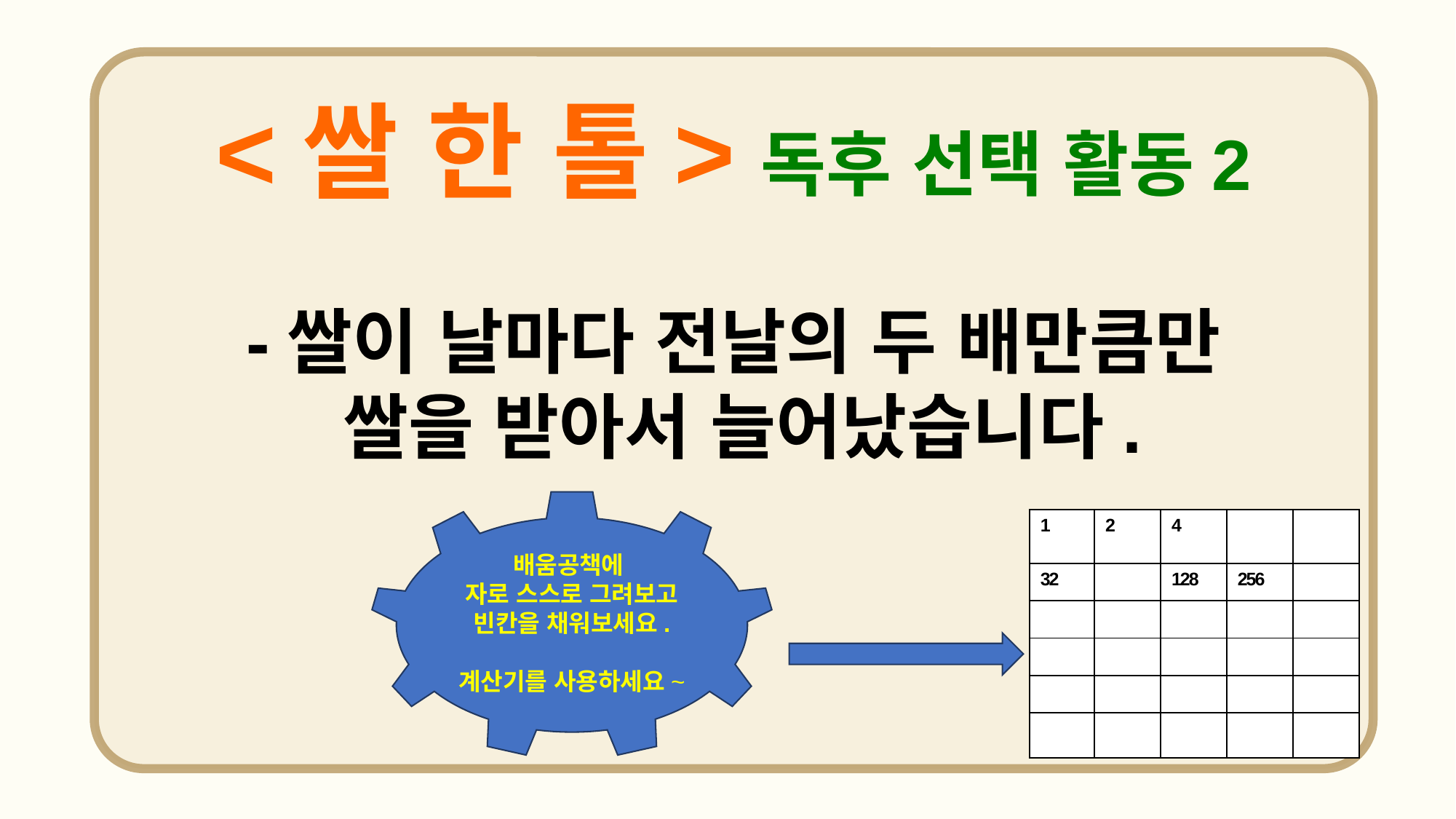

<쌀 한 톨>독후 선택 활동2

-쌀이 날마다 전날의 두 배만큼만
 쌀을 받아서 늘어났습니다.

배움공책에
자로 스스로 그려보고 빈칸을 채워보세요.

계산기를 사용하세요~
| 1 | 2 | 4 |  |  |
| --- | --- | --- | --- | --- |
| 32 |  | 128 | 256 |  |
|  |  |  |  |  |
|  |  |  |  |  |
|  |  |  |  |  |
|  |  |  |  |  |